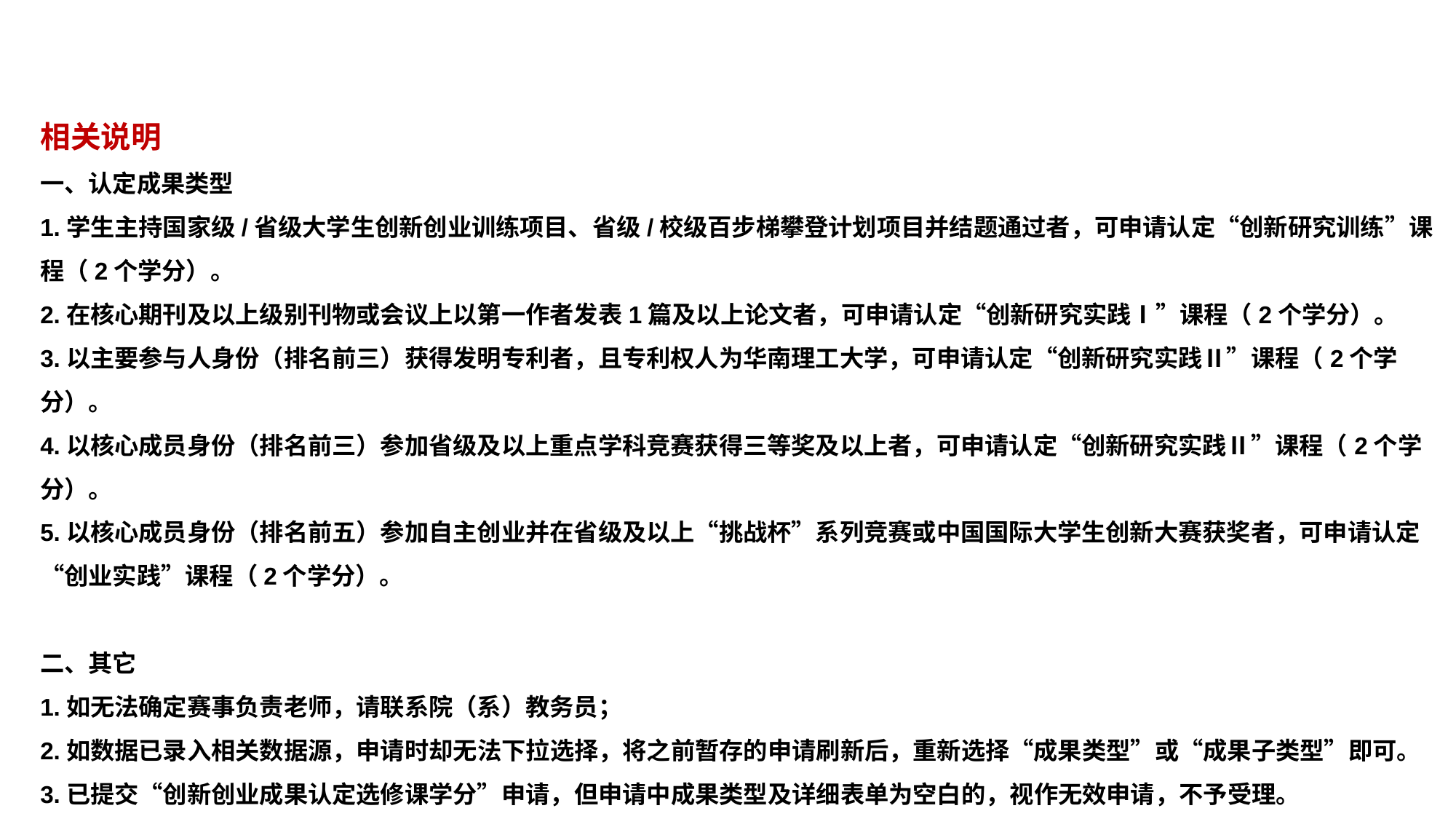

相关说明
一、认定成果类型
1.学生主持国家级/省级大学生创新创业训练项目、省级/校级百步梯攀登计划项目并结题通过者，可申请认定“创新研究训练”课程（2个学分）。
2.在核心期刊及以上级别刊物或会议上以第一作者发表1篇及以上论文者，可申请认定“创新研究实践Ⅰ”课程（2个学分）。
3.以主要参与人身份（排名前三）获得发明专利者，且专利权人为华南理工大学，可申请认定“创新研究实践Ⅱ”课程（2个学分）。
4.以核心成员身份（排名前三）参加省级及以上重点学科竞赛获得三等奖及以上者，可申请认定“创新研究实践Ⅱ”课程（2个学分）。
5.以核心成员身份（排名前五）参加自主创业并在省级及以上“挑战杯”系列竞赛或中国国际大学生创新大赛获奖者，可申请认定“创业实践”课程（2个学分）。

二、其它
1.如无法确定赛事负责老师，请联系院（系）教务员；
2.如数据已录入相关数据源，申请时却无法下拉选择，将之前暂存的申请刷新后，重新选择“成果类型”或“成果子类型”即可。
3.已提交“创新创业成果认定选修课学分”申请，但申请中成果类型及详细表单为空白的，视作无效申请，不予受理。